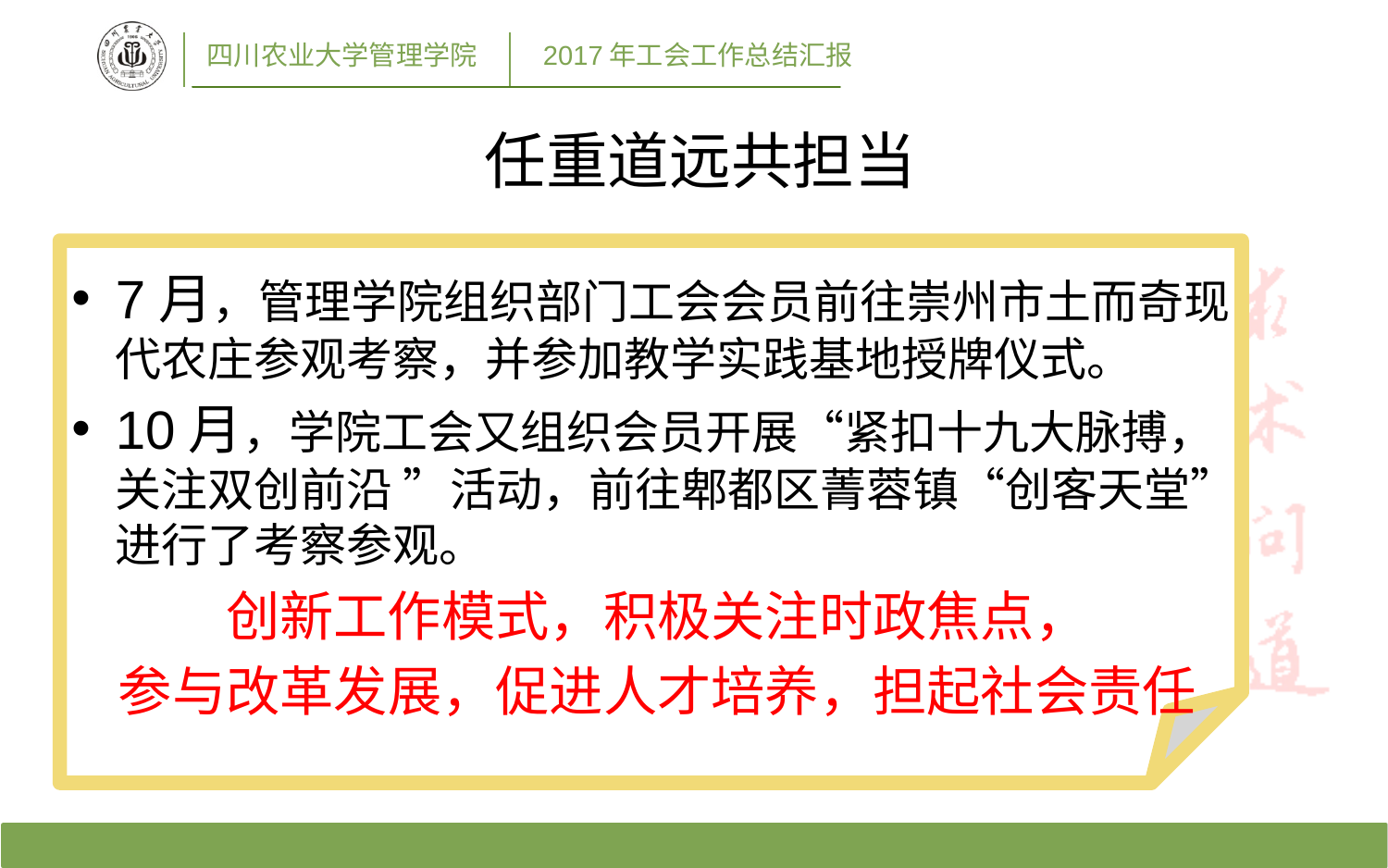

# 任重道远共担当

7月，管理学院组织部门工会会员前往崇州市土而奇现代农庄参观考察，并参加教学实践基地授牌仪式。
10月，学院工会又组织会员开展“紧扣十九大脉搏，关注双创前沿 ”活动，前往郫都区菁蓉镇“创客天堂”进行了考察参观。
创新工作模式，积极关注时政焦点，
参与改革发展，促进人才培养，担起社会责任